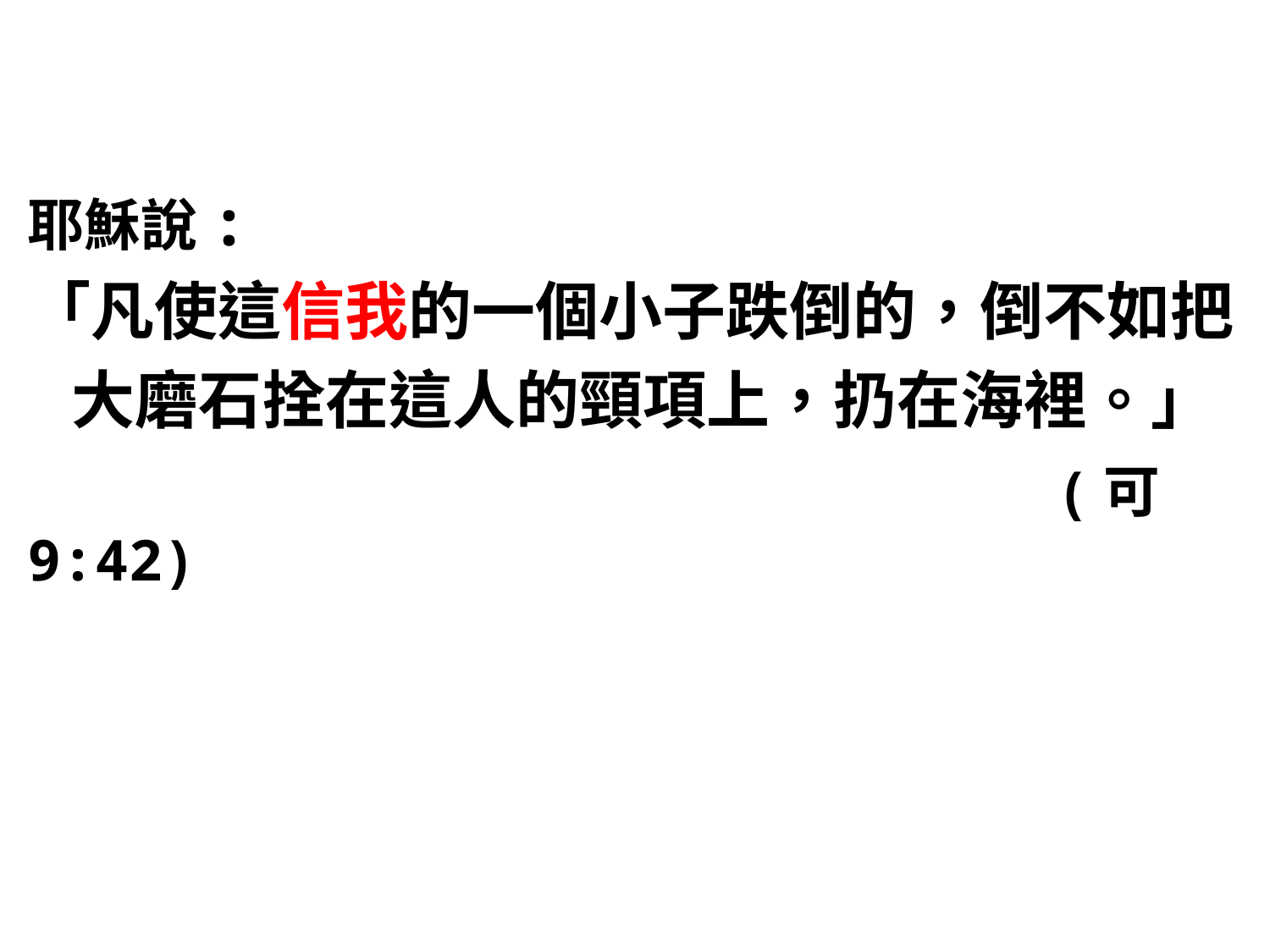

耶穌說:
「凡使這信我的一個小子跌倒的，倒不如把
  大磨石拴在這人的頸項上，扔在海裡。」
                           (可 9:42)